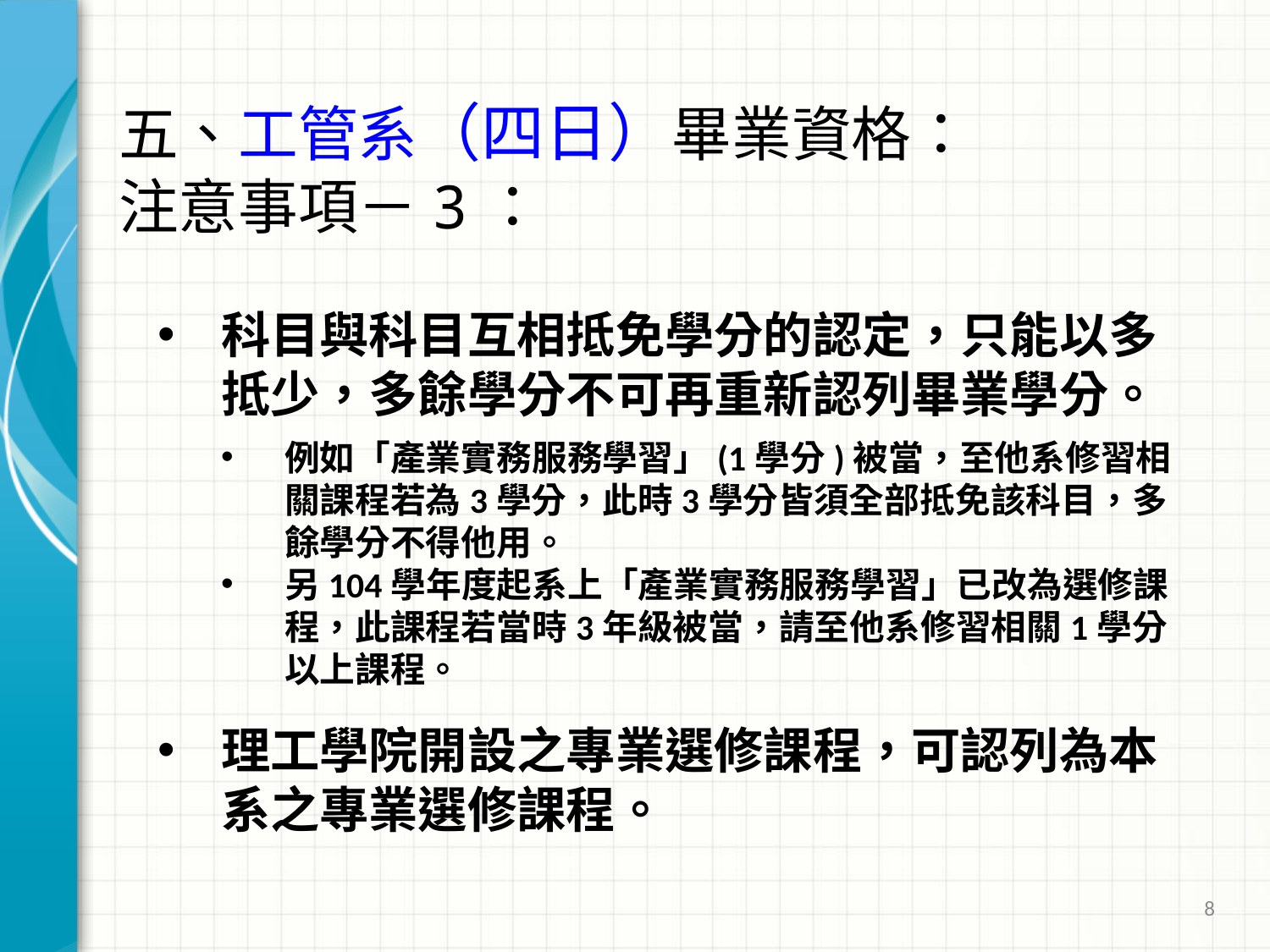

# 五、工管系（四日）畢業資格： 注意事項－3：
科目與科目互相抵免學分的認定，只能以多抵少，多餘學分不可再重新認列畢業學分。

例如「產業實務服務學習」(1學分)被當，至他系修習相關課程若為3學分，此時3學分皆須全部抵免該科目，多餘學分不得他用。
另104學年度起系上「產業實務服務學習」已改為選修課程，此課程若當時3年級被當，請至他系修習相關1學分以上課程。

理工學院開設之專業選修課程，可認列為本系之專業選修課程。
8